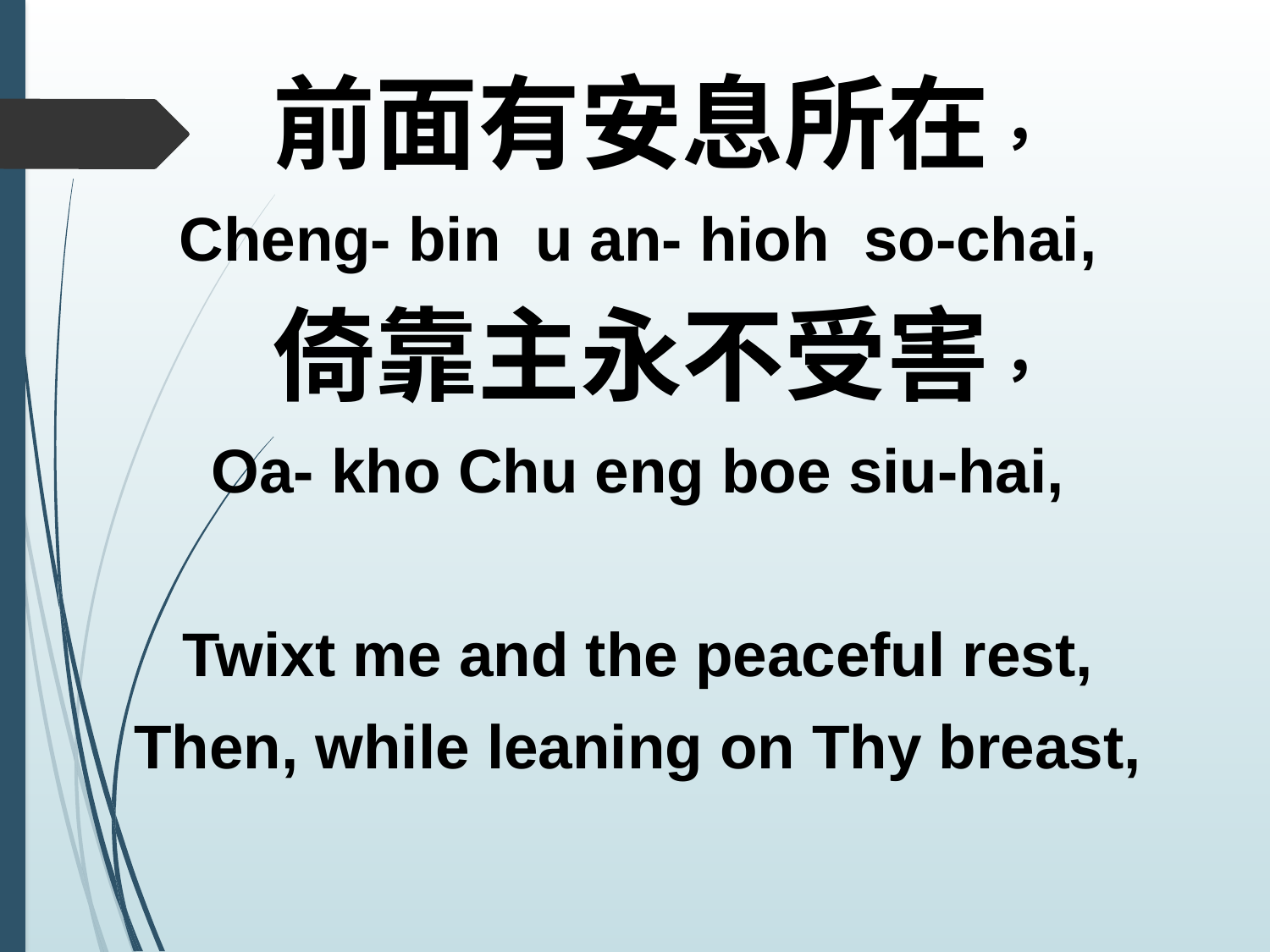

前面有安息所在，
Cheng- bin  u an- hioh  so-chai,
 倚靠主永不受害，
Oa- kho Chu eng boe siu-hai,

Twixt me and the peaceful rest,
Then, while leaning on Thy breast,